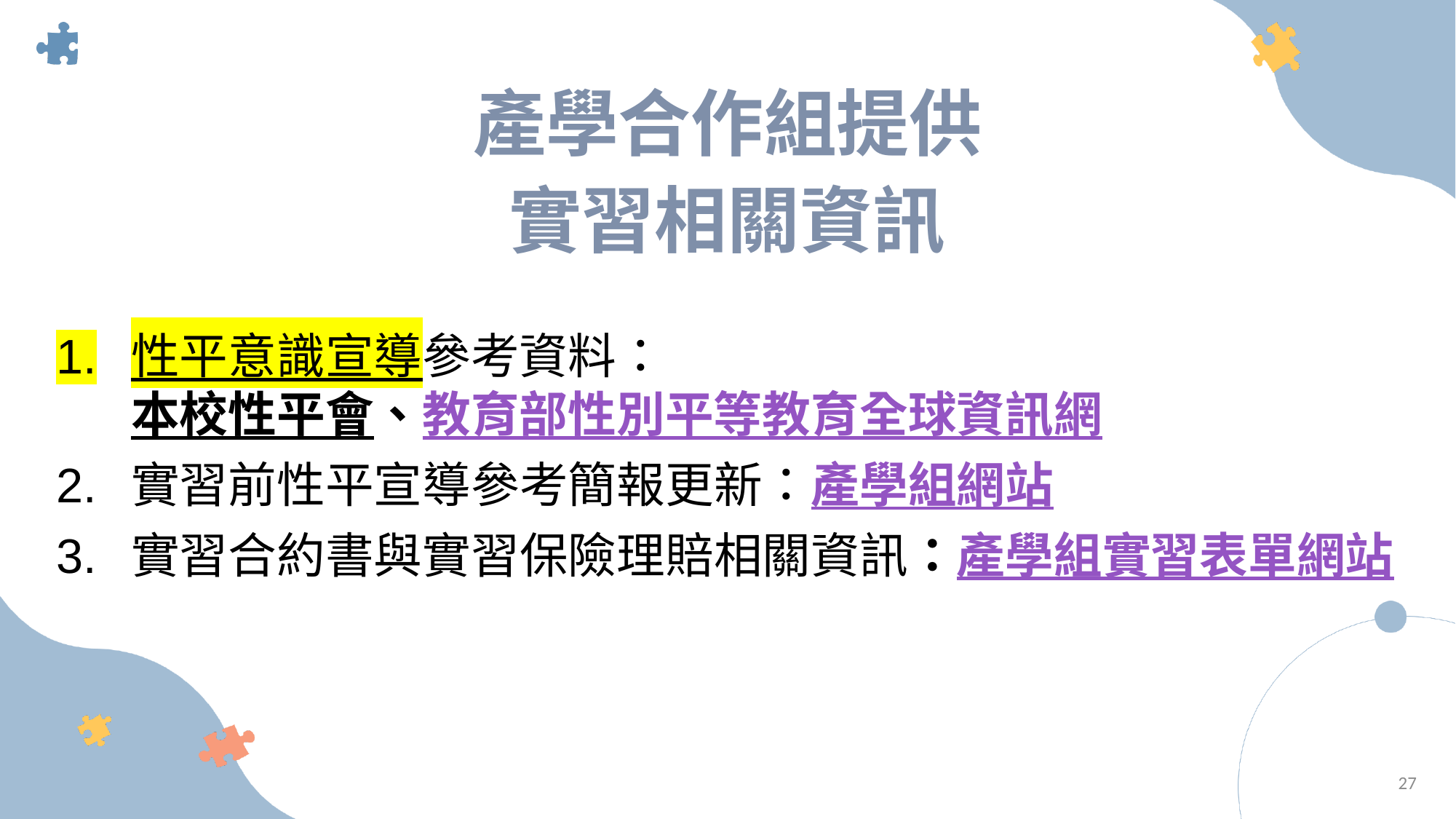

產學合作組提供
實習相關資訊
性平意識宣導參考資料：
本校性平會、教育部性別平等教育全球資訊網
實習前性平宣導參考簡報更新：產學組網站
實習合約書與實習保險理賠相關資訊：產學組實習表單網站
27